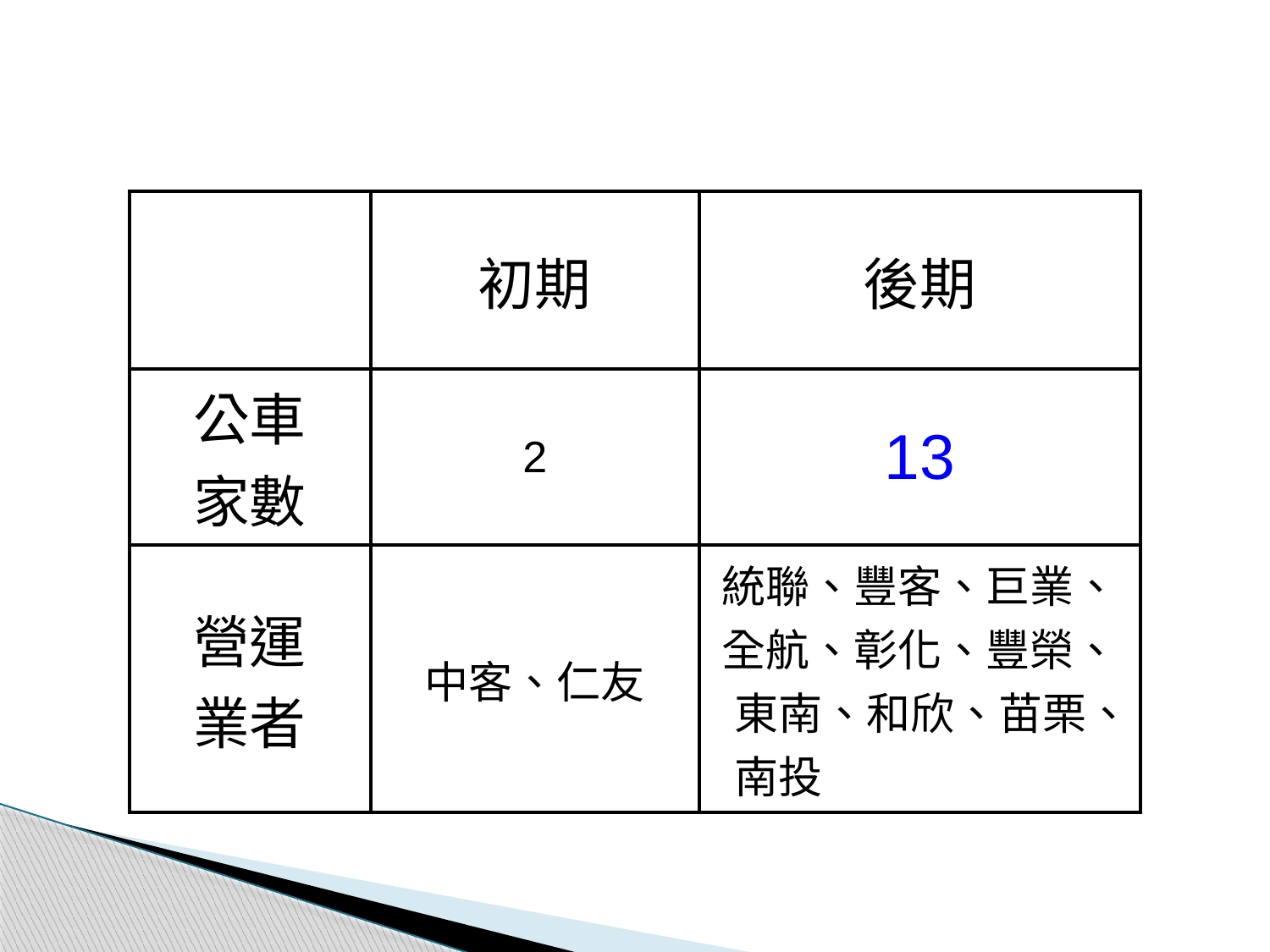

|  | 初期 | 後期 |
| --- | --- | --- |
| 公車 家數 | 2 | 13 |
| 營運 業者 | 中客、仁友 | 統聯、豐客、巨業、 全航、彰化、豐榮、 東南、和欣、苗栗、 南投 |